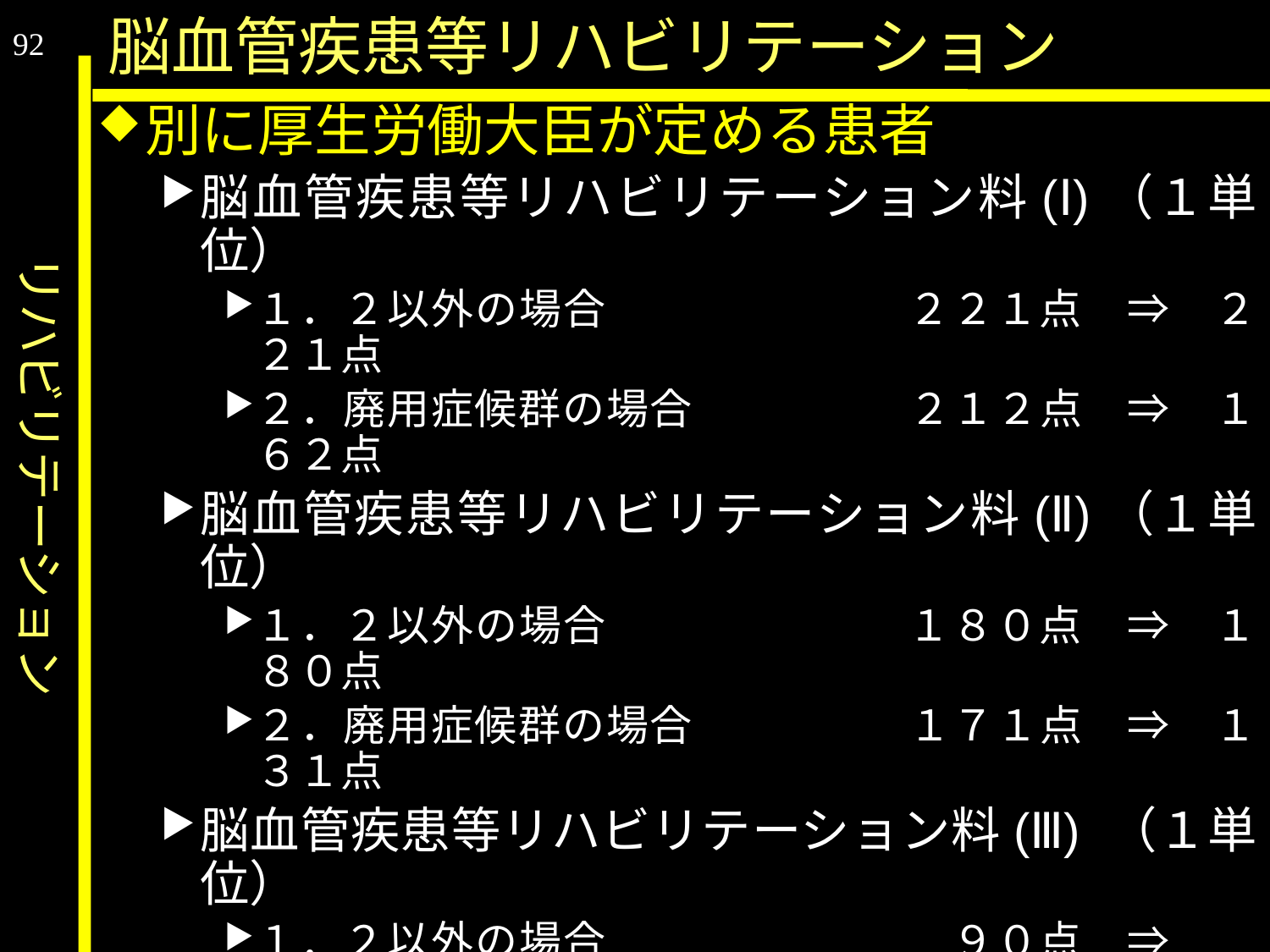

リハビリテーション
脳血管疾患等リハビリテーション
92

別に厚生労働大臣が定める患者
脳血管疾患等リハビリテーション料(Ⅰ)（１単位）
１．２以外の場合			２２１点　⇒　２２１点
２．廃用症候群の場合		２１２点　⇒　１６２点
脳血管疾患等リハビリテーション料(Ⅱ)（１単位）
１．２以外の場合			１８０点　⇒　１８０点
２．廃用症候群の場合		１７１点　⇒　１３１点
脳血管疾患等リハビリテーション料(Ⅲ) （１単位）
１．２以外の場合			　９０点　⇒　　９０点
２．廃用症候群の場合		　９０点　⇒　　６９点